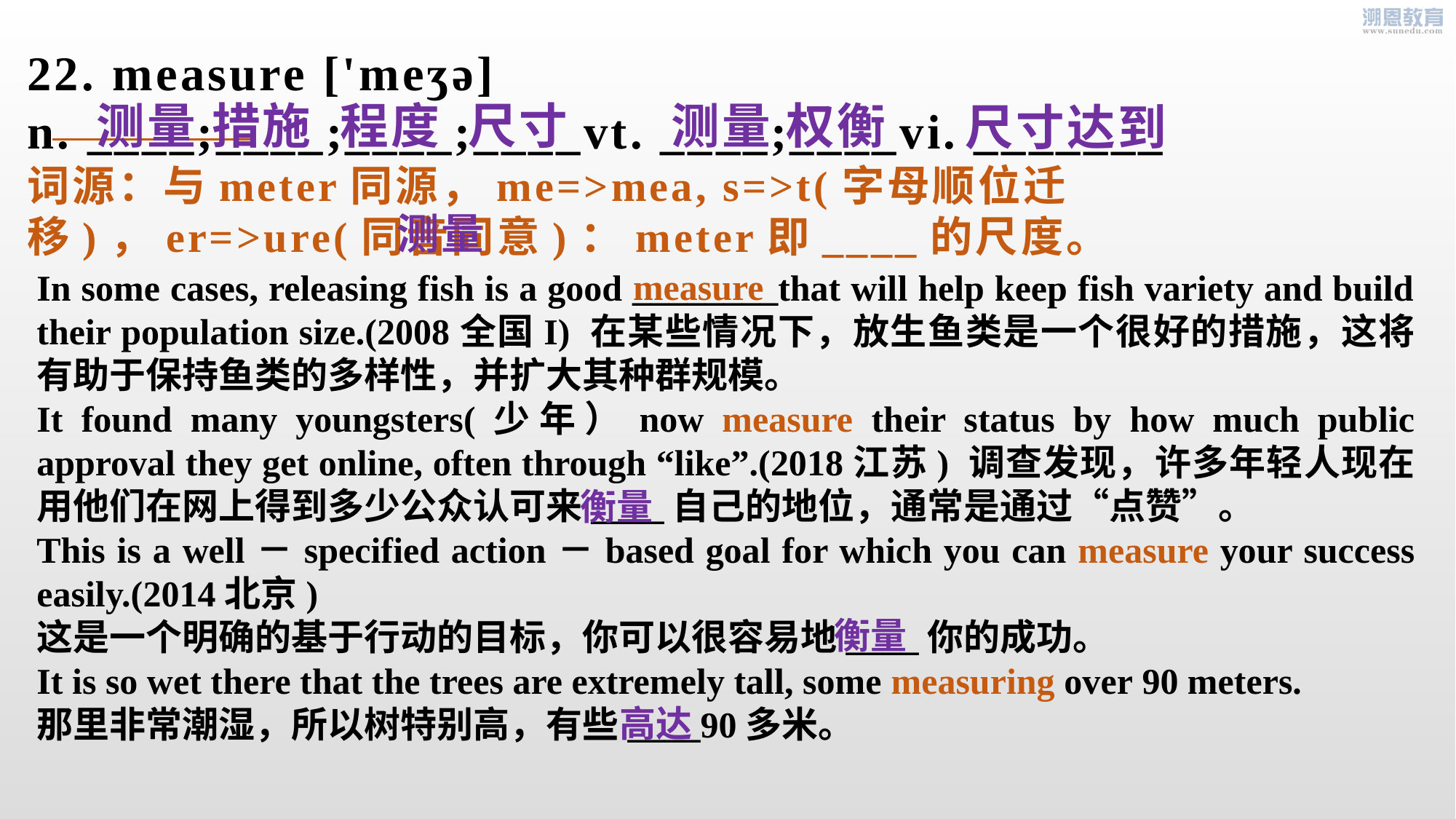

22. measure ['meʒə]
n. ____;____;____;____vt. ____;____vi. _______
词源：与meter同源，me=>mea, s=>t(字母顺位迁移)，er=>ure(同音同意)：meter即____的尺度。

测量 措施  程度  尺寸
测量 权衡
尺寸达到

测量
measure
In some cases, releasing fish is a good ________that will help keep fish variety and build their population size.(2008全国I) 在某些情况下，放生鱼类是一个很好的措施，这将有助于保持鱼类的多样性，并扩大其种群规模。
It found many youngsters(少年）now measure their status by how much public approval they get online, often through “like”.(2018江苏) 调查发现，许多年轻人现在用他们在网上得到多少公众认可来____自己的地位，通常是通过“点赞”。
This is a well－specified action－based goal for which you can measure your success easily.(2014北京)
这是一个明确的基于行动的目标，你可以很容易地____你的成功。
It is so wet there that the trees are extremely tall, some measuring over 90 meters.
那里非常潮湿，所以树特别高，有些____90多米。
衡量
衡量
高达